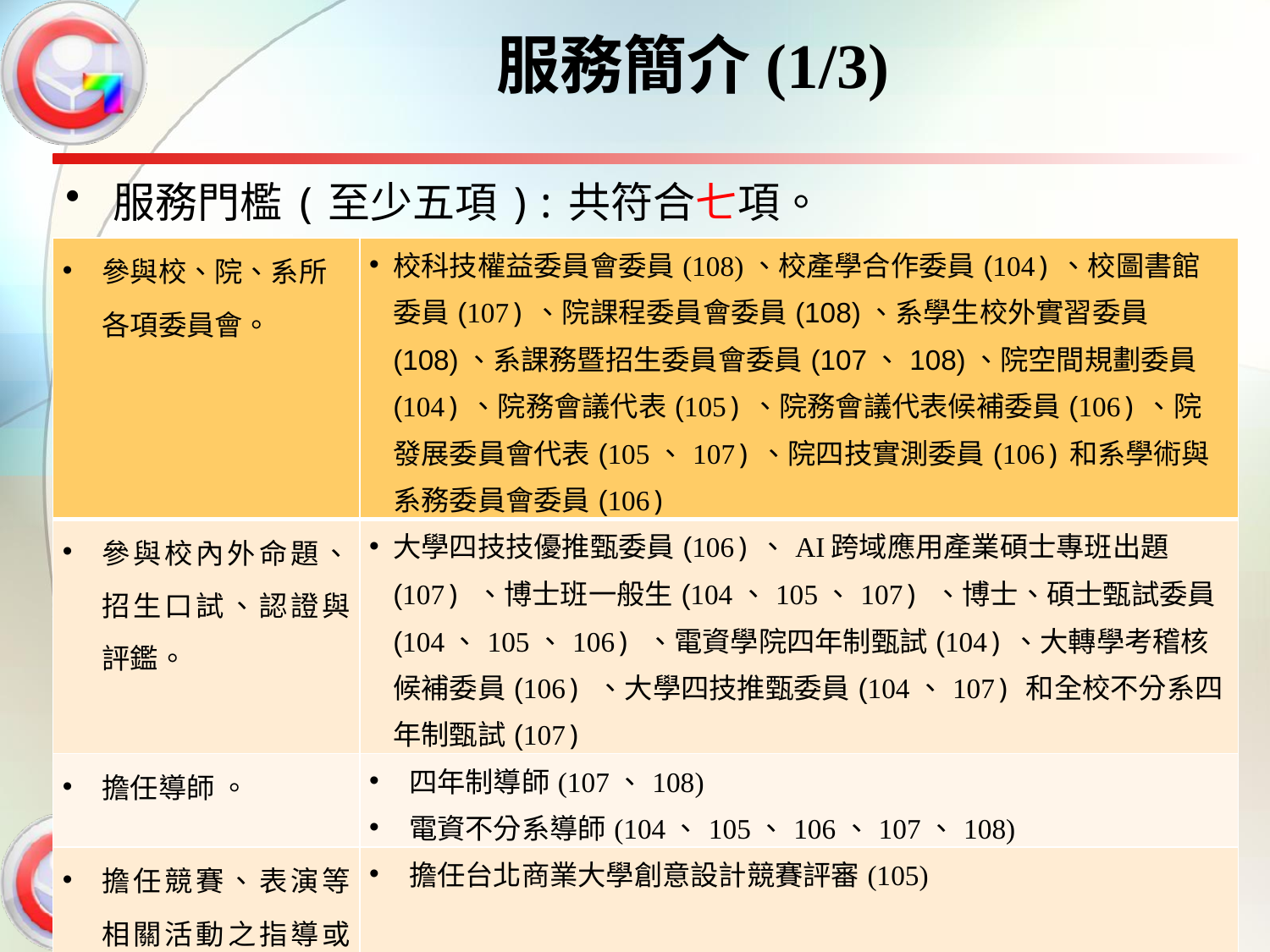

# 服務簡介(1/3)
服務門檻(至少五項):共符合七項。
| 參與校、院、系所各項委員會。 | 校科技權益委員會委員(108)、校產學合作委員(104)、校圖書館委員(107)、院課程委員會委員(108)、系學生校外實習委員(108)、系課務暨招生委員會委員(107、108)、院空間規劃委員(104)、院務會議代表(105)、院務會議代表候補委員(106)、院發展委員會代表(105、107)、院四技實測委員(106)和系學術與系務委員會委員(106) |
| --- | --- |
| 參與校內外命題、招生口試、認證與評鑑。 | 大學四技技優推甄委員(106)、AI跨域應用產業碩士專班出題(107) 、博士班一般生(104、105、107) 、博士、碩士甄試委員(104、105、106) 、電資學院四年制甄試(104)、大轉學考稽核候補委員(106) 、大學四技推甄委員(104、107) 和全校不分系四年制甄試(107) |
| 擔任導師 。 | 四年制導師(107、108) 電資不分系導師(104、105、106、107、108) |
| 擔任競賽、表演等相關活動之指導或評審老師。 | 擔任台北商業大學創意設計競賽評審(105) |